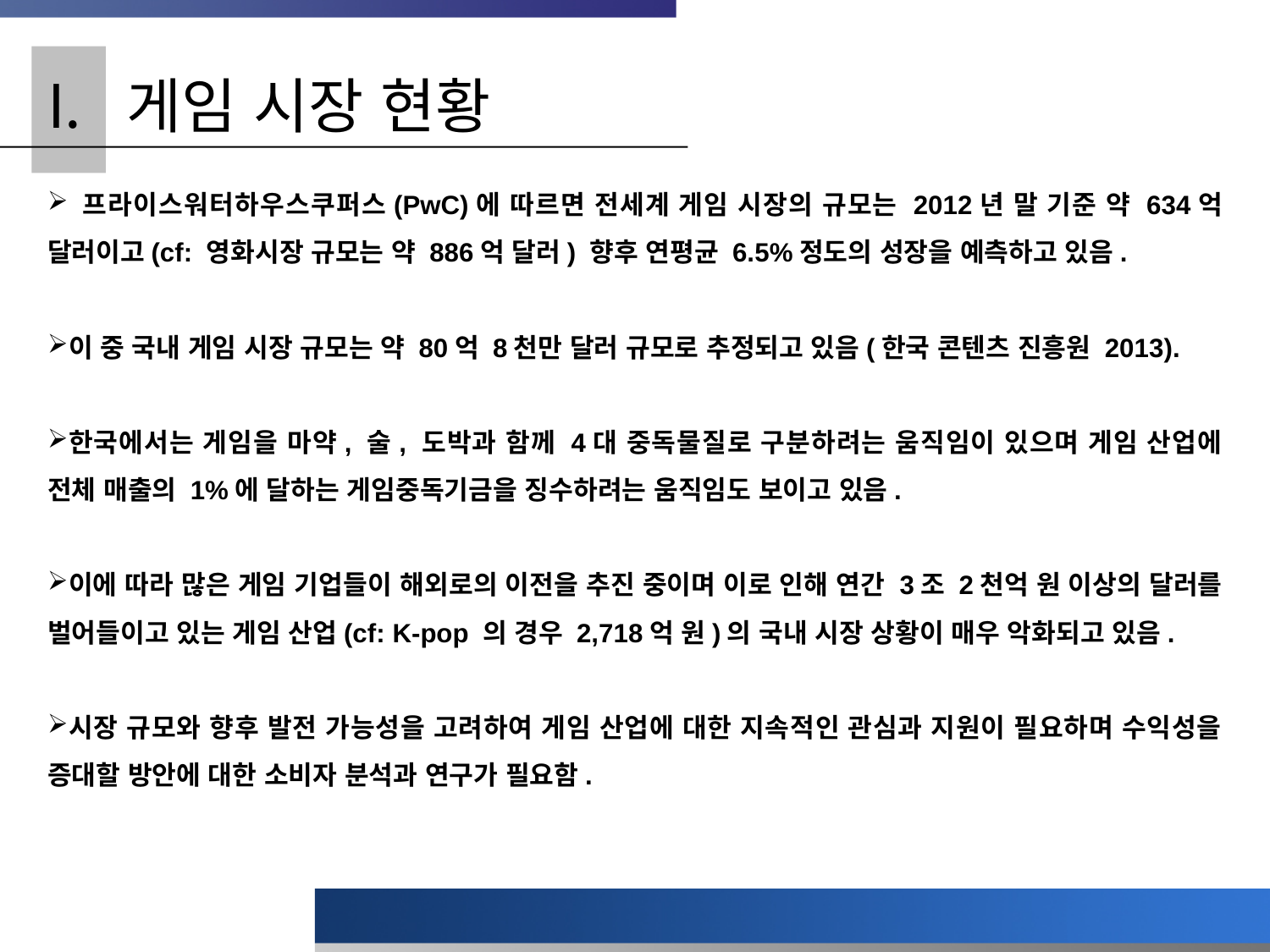

게임 시장 현황

 프라이스워터하우스쿠퍼스(PwC)에 따르면 전세계 게임 시장의 규모는 2012년 말 기준 약 634억 달러이고(cf: 영화시장 규모는 약 886억 달러) 향후 연평균 6.5%정도의 성장을 예측하고 있음.

이 중 국내 게임 시장 규모는 약 80억 8천만 달러 규모로 추정되고 있음(한국 콘텐츠 진흥원 2013).

한국에서는 게임을 마약, 술, 도박과 함께 4대 중독물질로 구분하려는 움직임이 있으며 게임 산업에 전체 매출의 1%에 달하는 게임중독기금을 징수하려는 움직임도 보이고 있음.

이에 따라 많은 게임 기업들이 해외로의 이전을 추진 중이며 이로 인해 연간 3조 2천억 원 이상의 달러를 벌어들이고 있는 게임 산업(cf: K-pop 의 경우 2,718억 원)의 국내 시장 상황이 매우 악화되고 있음.

시장 규모와 향후 발전 가능성을 고려하여 게임 산업에 대한 지속적인 관심과 지원이 필요하며 수익성을 증대할 방안에 대한 소비자 분석과 연구가 필요함.